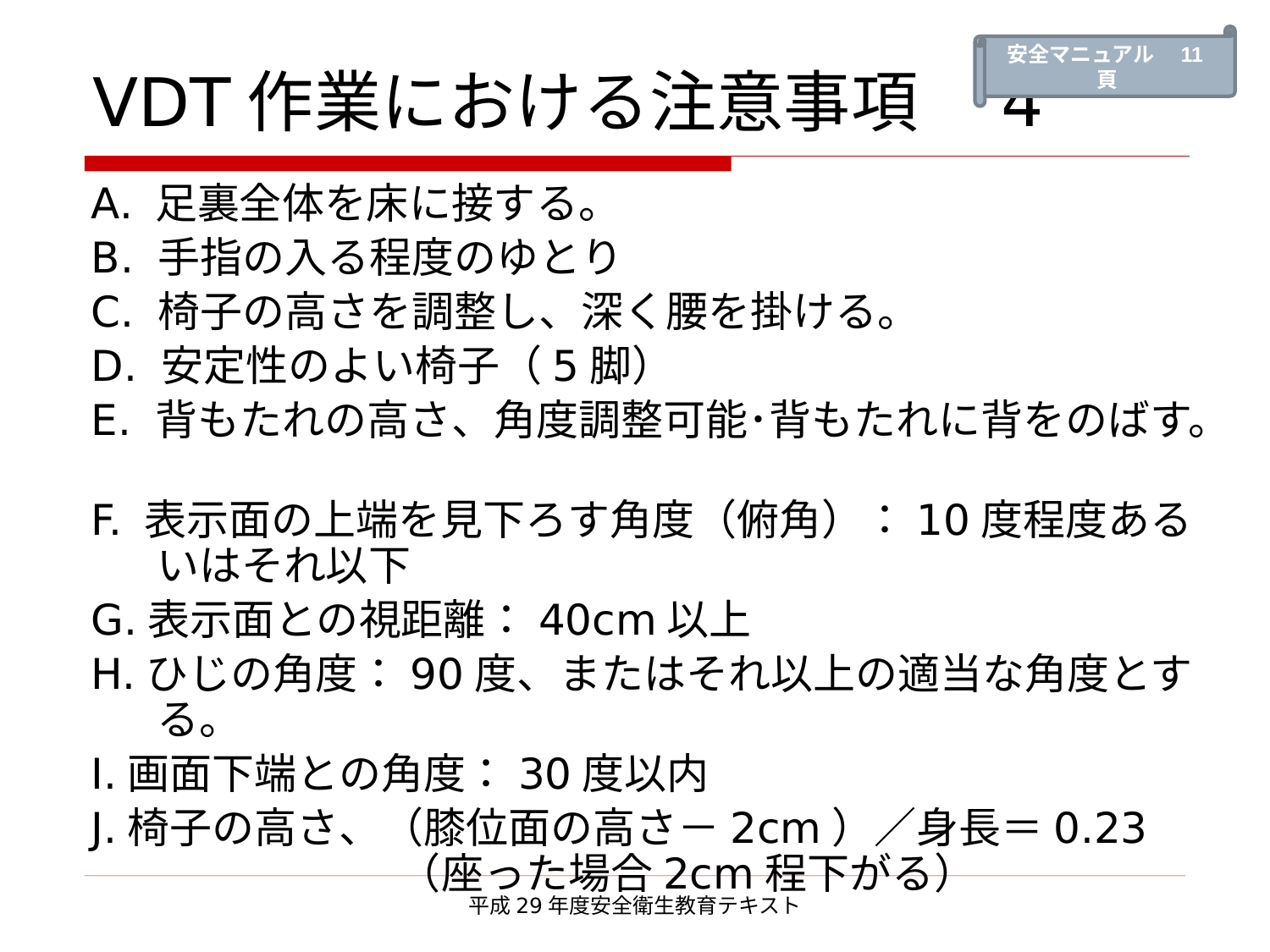

安全マニュアル　11頁
# VDT作業における注意事項　4
A. 足裏全体を床に接する。
B. 手指の入る程度のゆとり
C. 椅子の高さを調整し、深く腰を掛ける。
D. 安定性のよい椅子（5脚）
E. 背もたれの高さ、角度調整可能･背もたれに背をのばす。
F. 表示面の上端を見下ろす角度（俯角）：10度程度あるいはそれ以下
G.表示面との視距離：40cm以上
H.ひじの角度：90度、またはそれ以上の適当な角度とする。
I.画面下端との角度：30度以内
J.椅子の高さ、（膝位面の高さ－2cm）／身長＝0.23　　                     （座った場合2cm程下がる）
平成29年度安全衛生教育テキスト